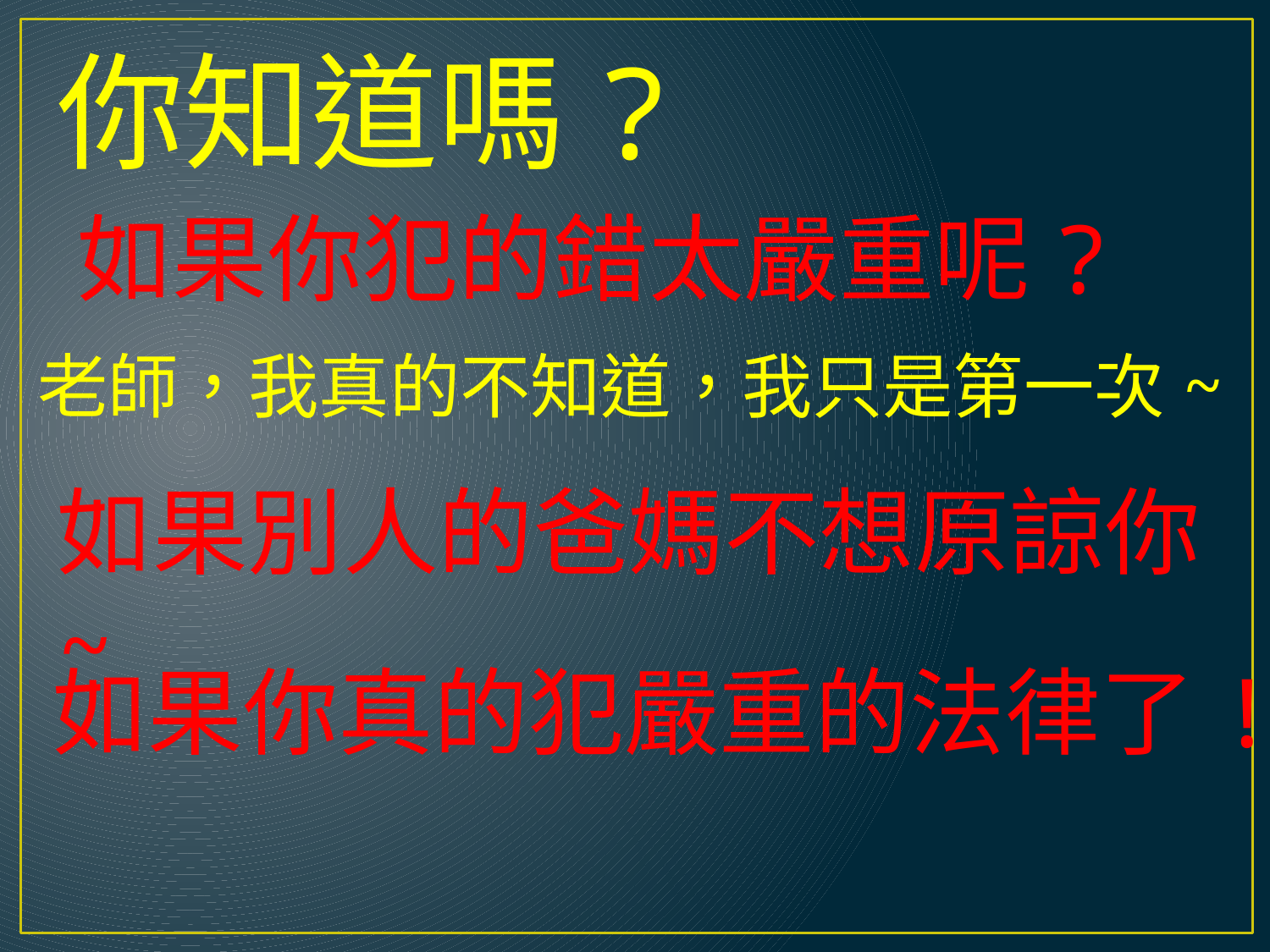

你知道嗎?
如果你犯的錯太嚴重呢?
老師，我真的不知道，我只是第一次~
如果別人的爸媽不想原諒你~
如果你真的犯嚴重的法律了!